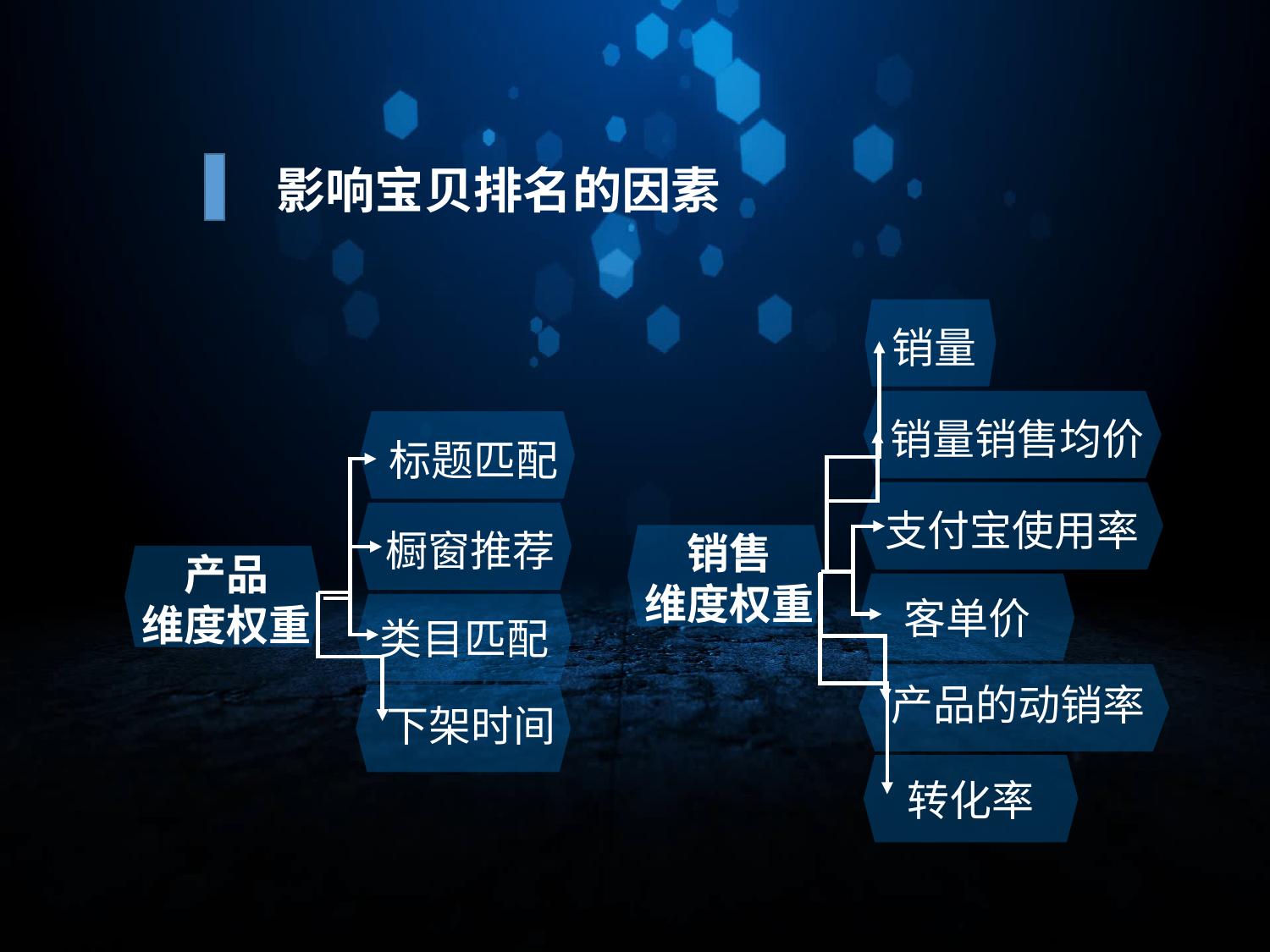

影响宝贝排名的因素

销量

销量销售均价

标题匹配

橱窗推荐
产品
维度权重

类目匹配

下架时间

支付宝使用率
销售
维度权重

客单价

产品的动销率

转化率